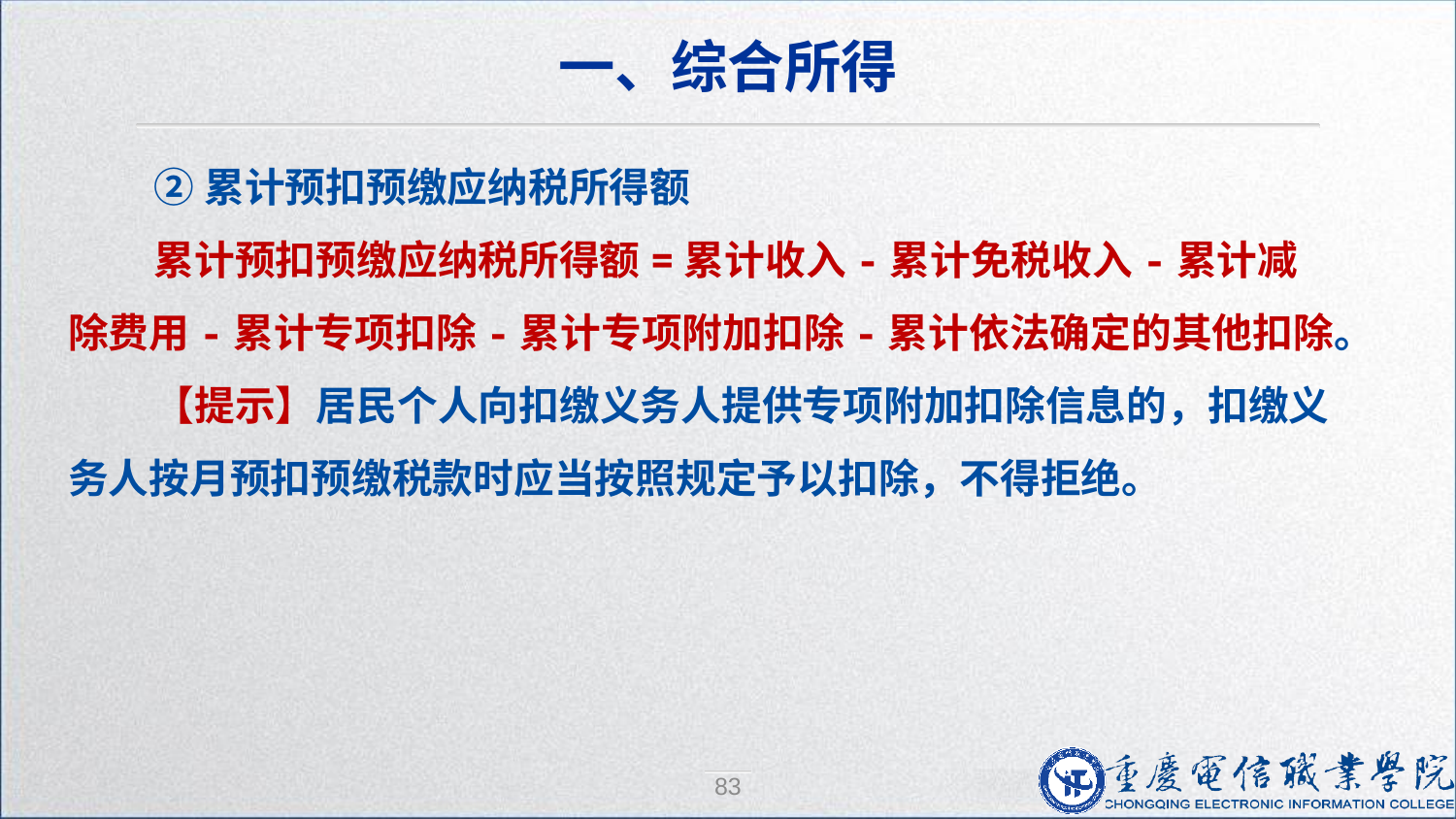

一、综合所得
②累计预扣预缴应纳税所得额
累计预扣预缴应纳税所得额=累计收入-累计免税收入-累计减除费用-累计专项扣除-累计专项附加扣除-累计依法确定的其他扣除。
【提示】居民个人向扣缴义务人提供专项附加扣除信息的，扣缴义务人按月预扣预缴税款时应当按照规定予以扣除，不得拒绝。
83